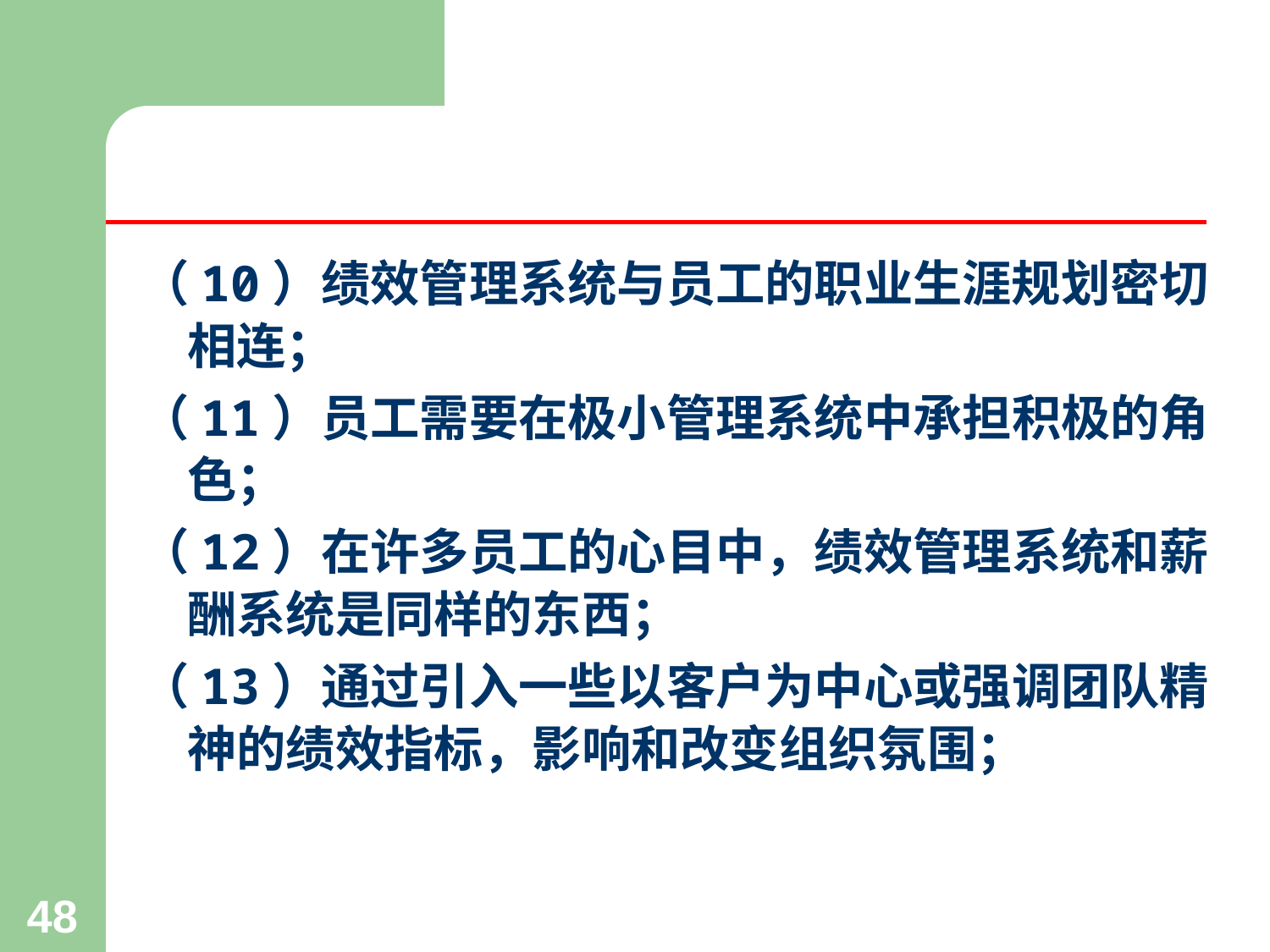

（10）绩效管理系统与员工的职业生涯规划密切相连；
（11）员工需要在极小管理系统中承担积极的角色；
（12）在许多员工的心目中，绩效管理系统和薪酬系统是同样的东西；
（13）通过引入一些以客户为中心或强调团队精神的绩效指标，影响和改变组织氛围；
# 48